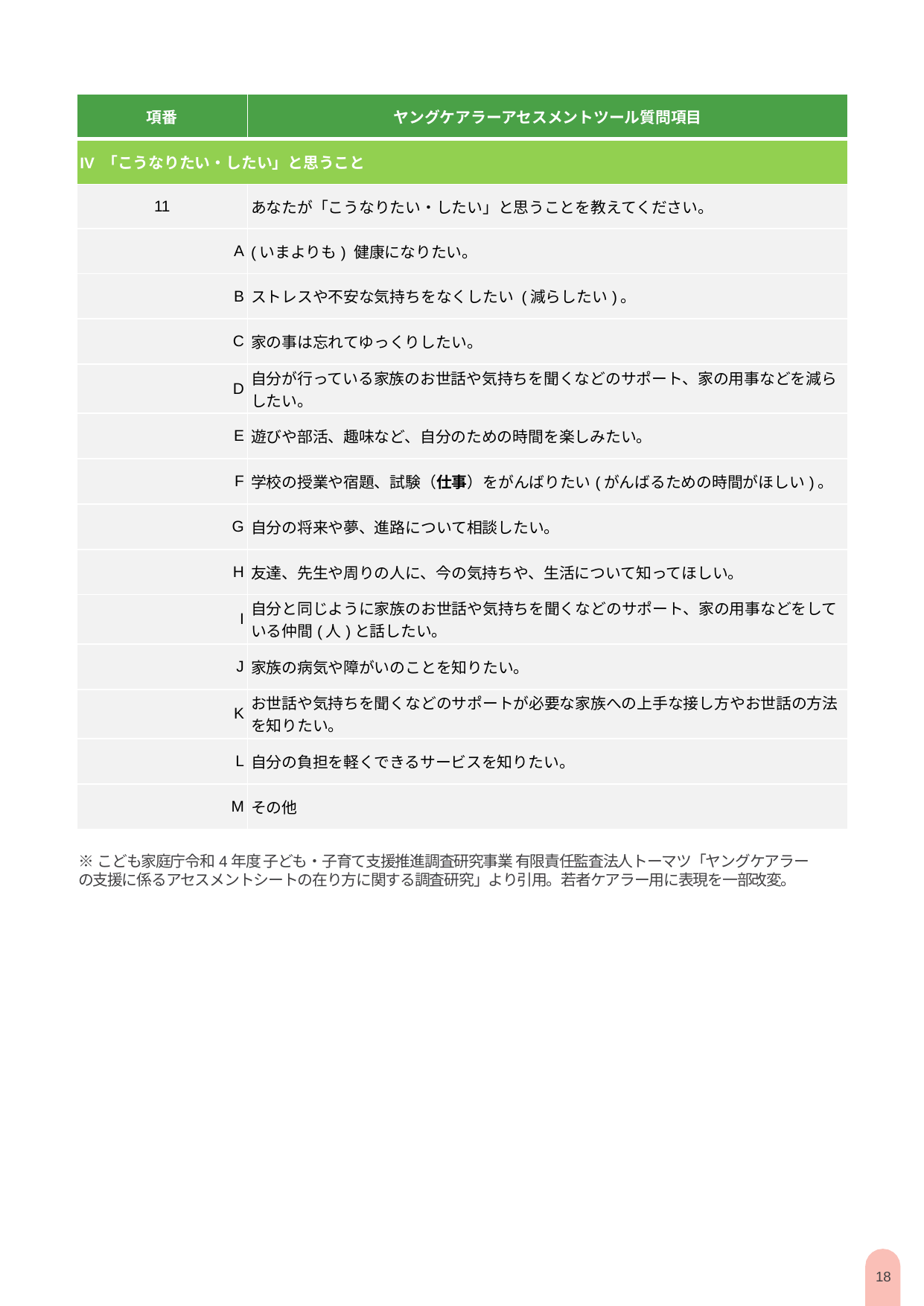

| 項番 | ヤングケアラーアセスメントツール質問項目 |
| --- | --- |
| IV 「こうなりたい・したい」と思うこと |  |
| 11 | あなたが「こうなりたい・したい」と思うことを教えてください。 |
| A | (いまよりも) 健康になりたい。 |
| B | ストレスや不安な気持ちをなくしたい (減らしたい)。 |
| C | 家の事は忘れてゆっくりしたい。 |
| D | 自分が行っている家族のお世話や気持ちを聞くなどのサポート、家の用事などを減らしたい。 |
| E | 遊びや部活、趣味など、自分のための時間を楽しみたい。 |
| F | 学校の授業や宿題、試験（仕事）をがんばりたい(がんばるための時間がほしい)。 |
| G | 自分の将来や夢、進路について相談したい。 |
| H | 友達、先生や周りの人に、今の気持ちや、生活について知ってほしい。 |
| I | 自分と同じように家族のお世話や気持ちを聞くなどのサポート、家の用事などをしている仲間(人)と話したい。 |
| J | 家族の病気や障がいのことを知りたい。 |
| K | お世話や気持ちを聞くなどのサポートが必要な家族への上手な接し方やお世話の方法を知りたい。 |
| L | 自分の負担を軽くできるサービスを知りたい。 |
| M | その他 |
※こども家庭庁令和4年度 子ども・子育て支援推進調査研究事業 有限責任監査法人トーマツ「ヤングケアラーの支援に係るアセスメントシートの在り方に関する調査研究」より引用。若者ケアラー用に表現を一部改変。

18